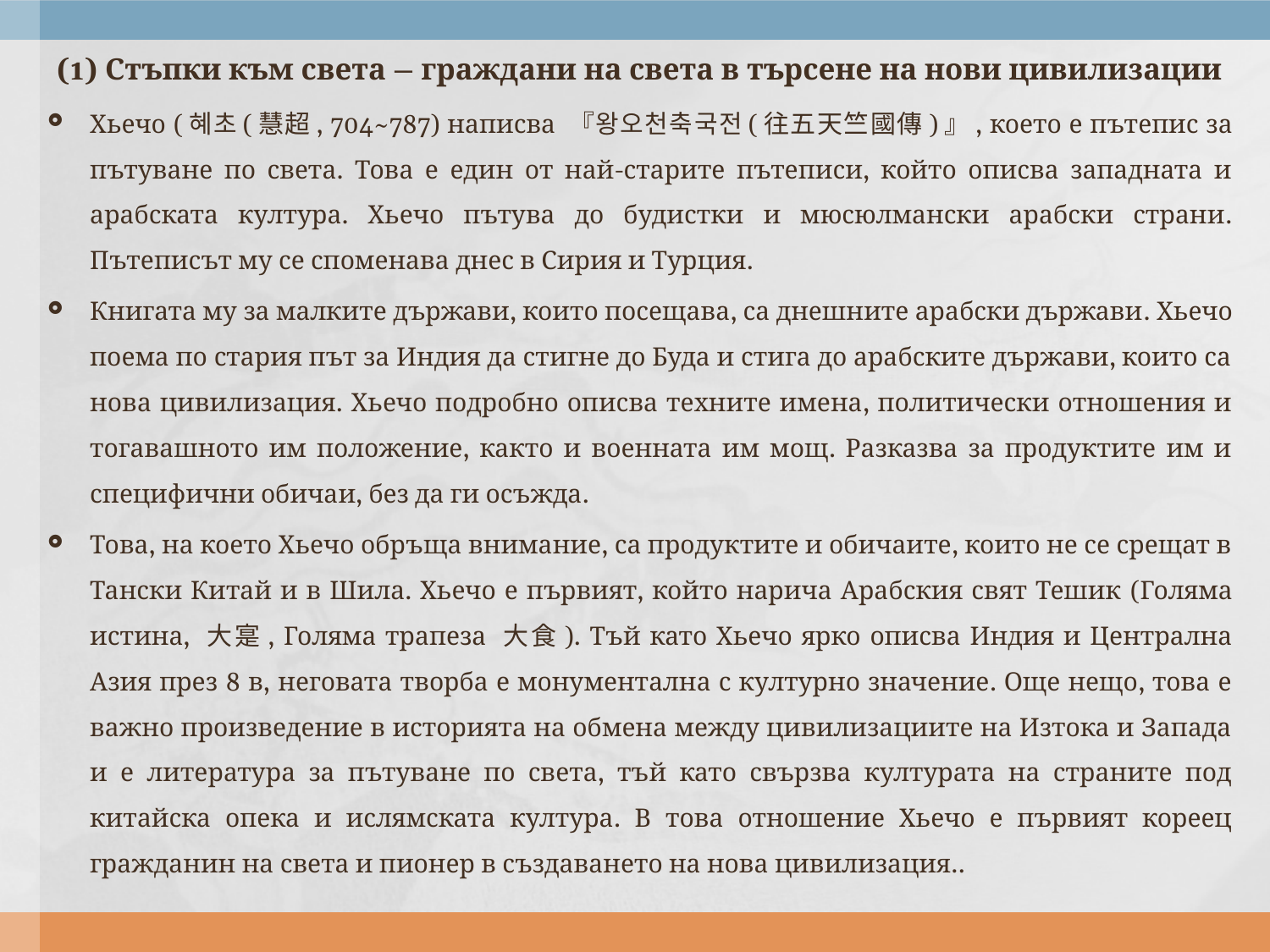

(1) Стъпки към света – граждани на света в търсене на нови цивилизации
Хьечо (혜초(慧超, 704~787) написва 『왕오천축국전(往五天竺國傳)』, което е пътепис за пътуване по света. Това е един от най-старите пътеписи, който описва западната и арабската култура. Хьечо пътува до будистки и мюсюлмански арабски страни. Пътеписът му се споменава днес в Сирия и Турция.
Книгата му за малките държави, които посещава, са днешните арабски държави. Хьечо поема по стария път за Индия да стигне до Буда и стига до арабските държави, които са нова цивилизация. Хьечо подробно описва техните имена, политически отношения и тогавашното им положение, както и военната им мощ. Разказва за продуктите им и специфични обичаи, без да ги осъжда.
Това, на което Хьечо обръща внимание, са продуктите и обичаите, които не се срещат в Тански Китай и в Шила. Хьечо е първият, който нарича Арабския свят Тешик (Голяма истина, 大寔, Голяма трапеза 大食). Тъй като Хьечо ярко описва Индия и Централна Азия през 8 в, неговата творба е монументална с културно значение. Още нещо, това е важно произведение в историята на обмена между цивилизациите на Изтока и Запада и е литература за пътуване по света, тъй като свързва културата на страните под китайска опека и ислямската култура. В това отношение Хьечо е първият кореец гражданин на света и пионер в създаването на нова цивилизация..